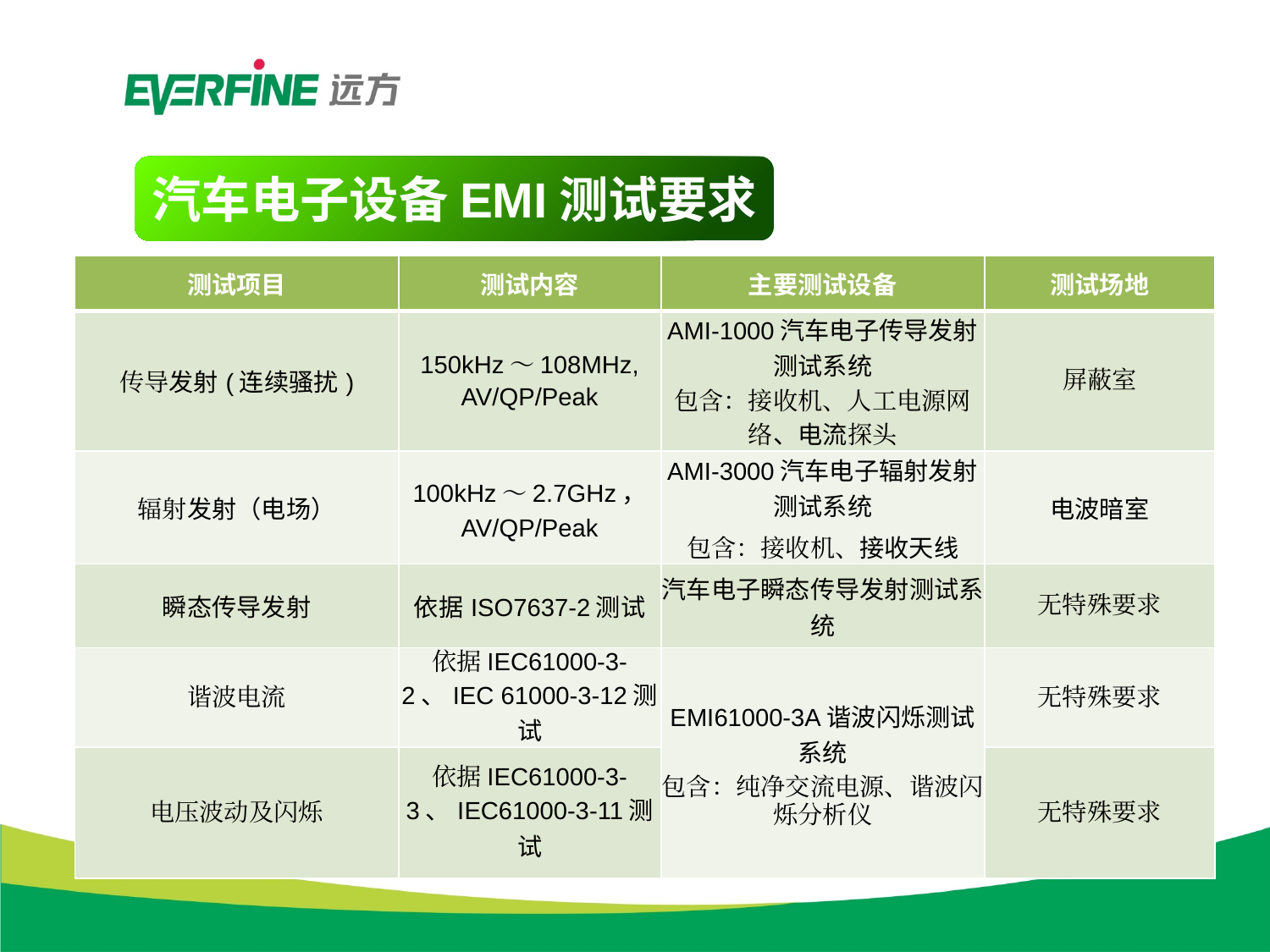

汽车电子设备EMI测试要求

| 测试项目 | 测试内容 | 主要测试设备 | 测试场地 |
| --- | --- | --- | --- |
| 传导发射(连续骚扰) | 150kHz～108MHz, AV/QP/Peak | AMI-1000汽车电子传导发射测试系统 包含：接收机、人工电源网络、电流探头 | 屏蔽室 |
| 辐射发射（电场） | 100kHz～2.7GHz， AV/QP/Peak | AMI-3000汽车电子辐射发射测试系统 包含：接收机、接收天线 | 电波暗室 |
| 瞬态传导发射 | 依据ISO7637-2测试 | 汽车电子瞬态传导发射测试系统 | 无特殊要求 |
| 谐波电流 | 依据IEC61000-3-2、IEC 61000-3-12测试 | EMI61000-3A谐波闪烁测试系统 包含：纯净交流电源、谐波闪烁分析仪 | 无特殊要求 |
| 电压波动及闪烁 | 依据IEC61000-3-3、IEC61000-3-11测试 |  | 无特殊要求 |
18